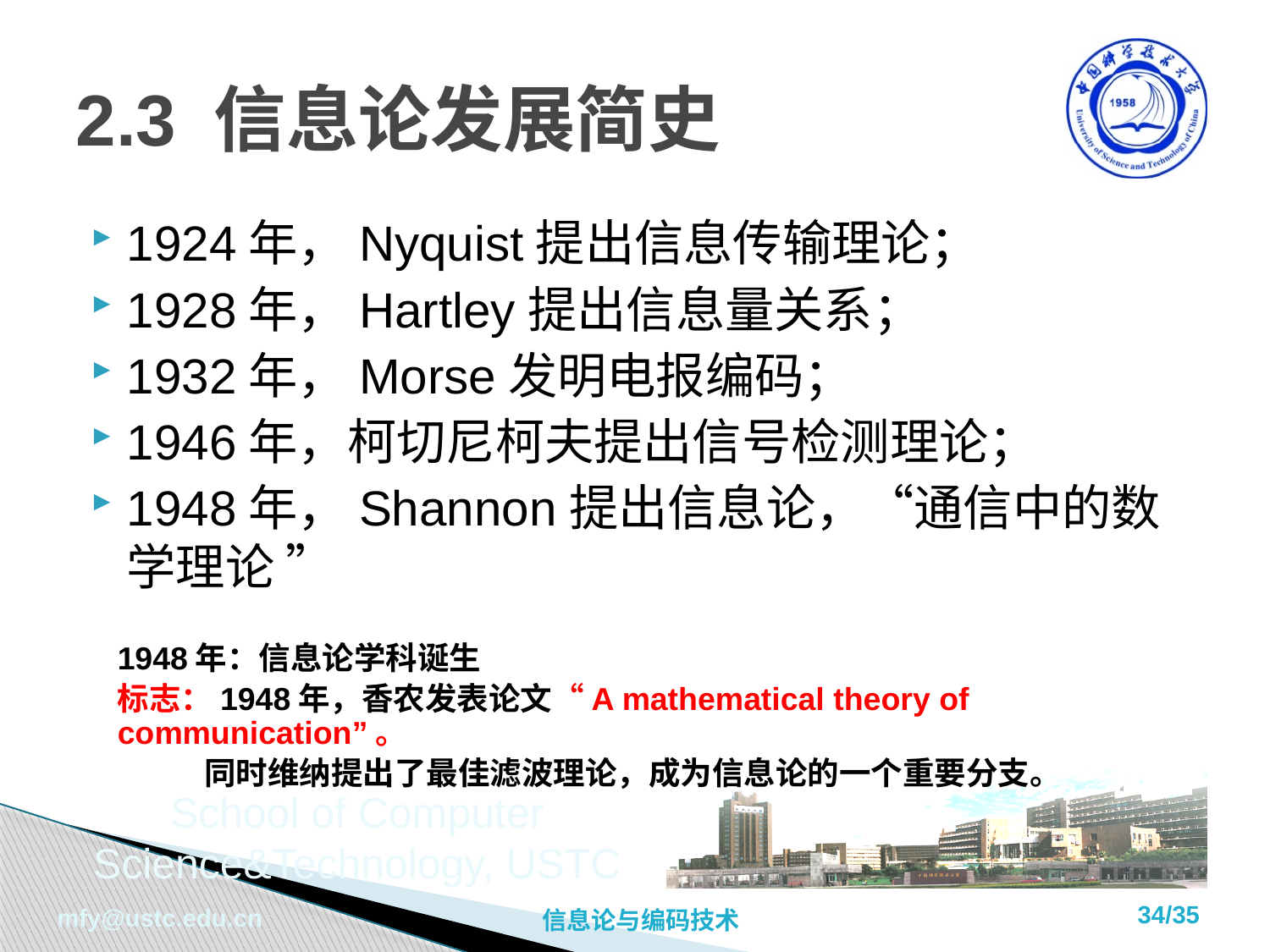

# 2.3 信息论发展简史
1924年，Nyquist提出信息传输理论；
1928年，Hartley提出信息量关系；
1932年，Morse发明电报编码；
1946年，柯切尼柯夫提出信号检测理论；
1948年，Shannon提出信息论，“通信中的数学理论 ”

1948年：信息论学科诞生
标志：1948年，香农发表论文“A mathematical theory of communication”。
           同时维纳提出了最佳滤波理论，成为信息论的一个重要分支。